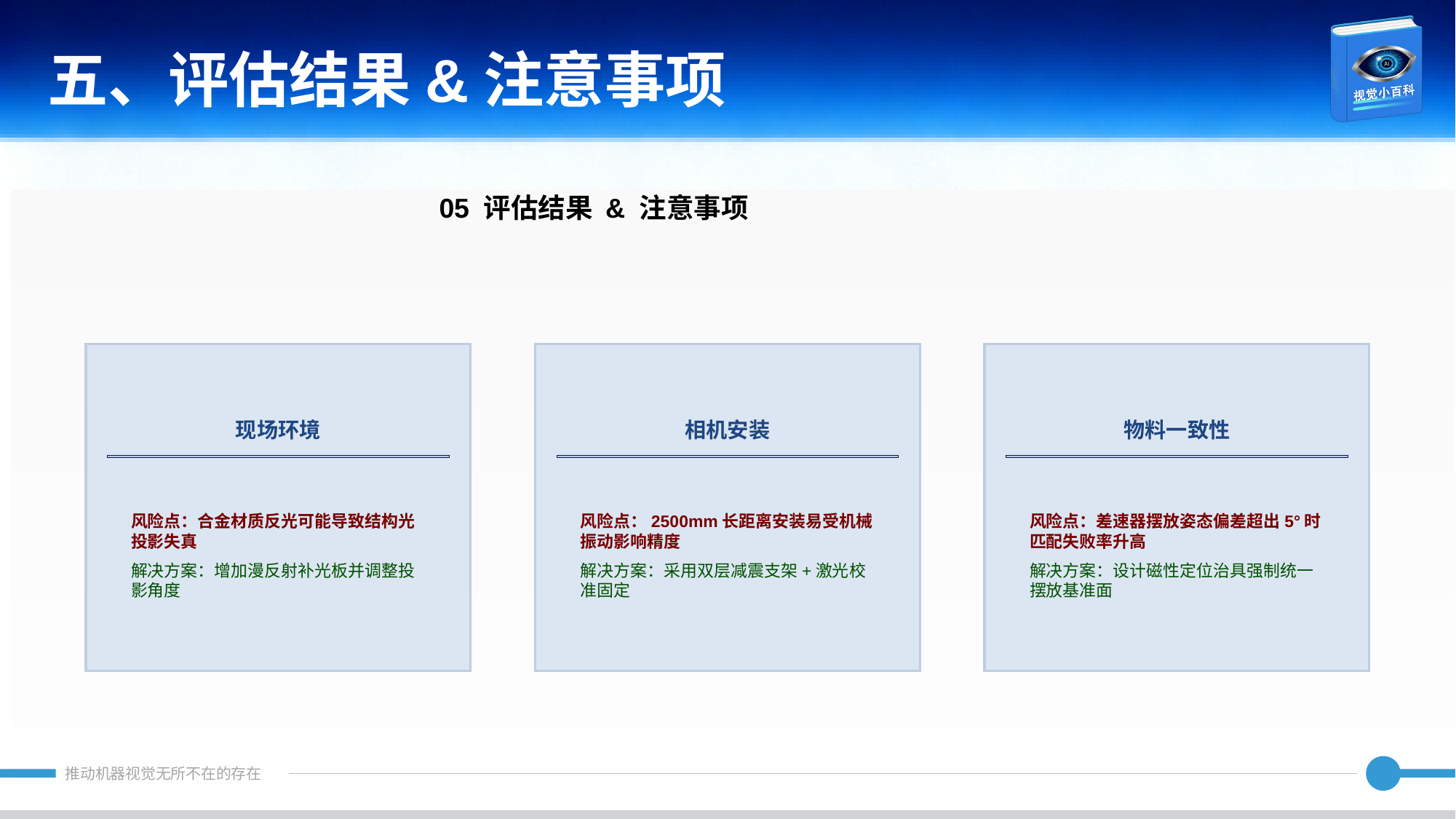

五、评估结果&注意事项

05 评估结果 & 注意事项

现场环境

相机安装

物料一致性

风险点：合金材质反光可能导致结构光投影失真
解决方案：增加漫反射补光板并调整投影角度

风险点：2500mm长距离安装易受机械振动影响精度
解决方案：采用双层减震支架+激光校准固定

风险点：差速器摆放姿态偏差超出5°时匹配失败率升高
解决方案：设计磁性定位治具强制统一摆放基准面
10